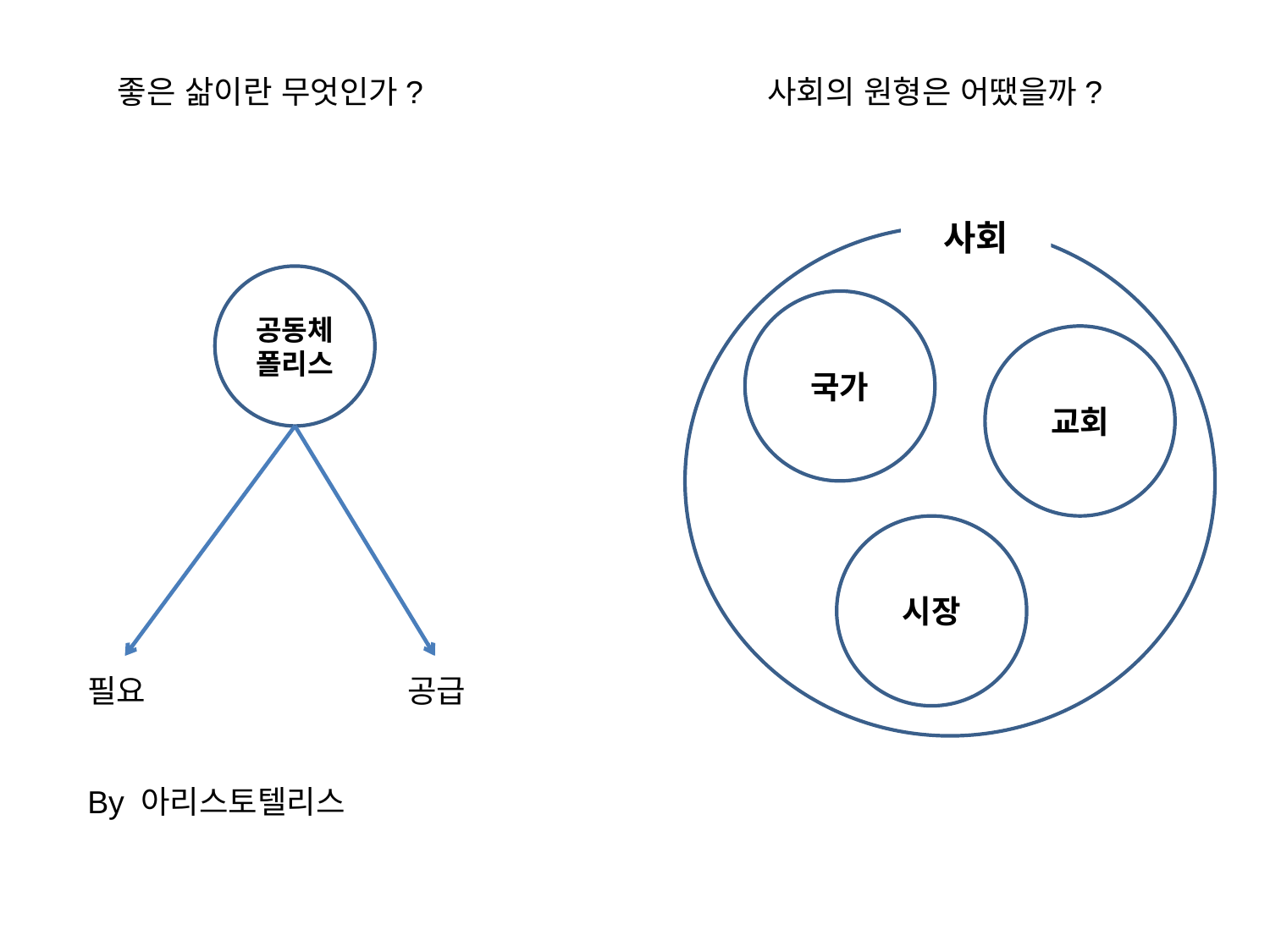

좋은 삶이란 무엇인가?
사회의 원형은 어땠을까?
사회

공동체
폴리스
국가
교회
시장
필요
공급
By 아리스토텔리스